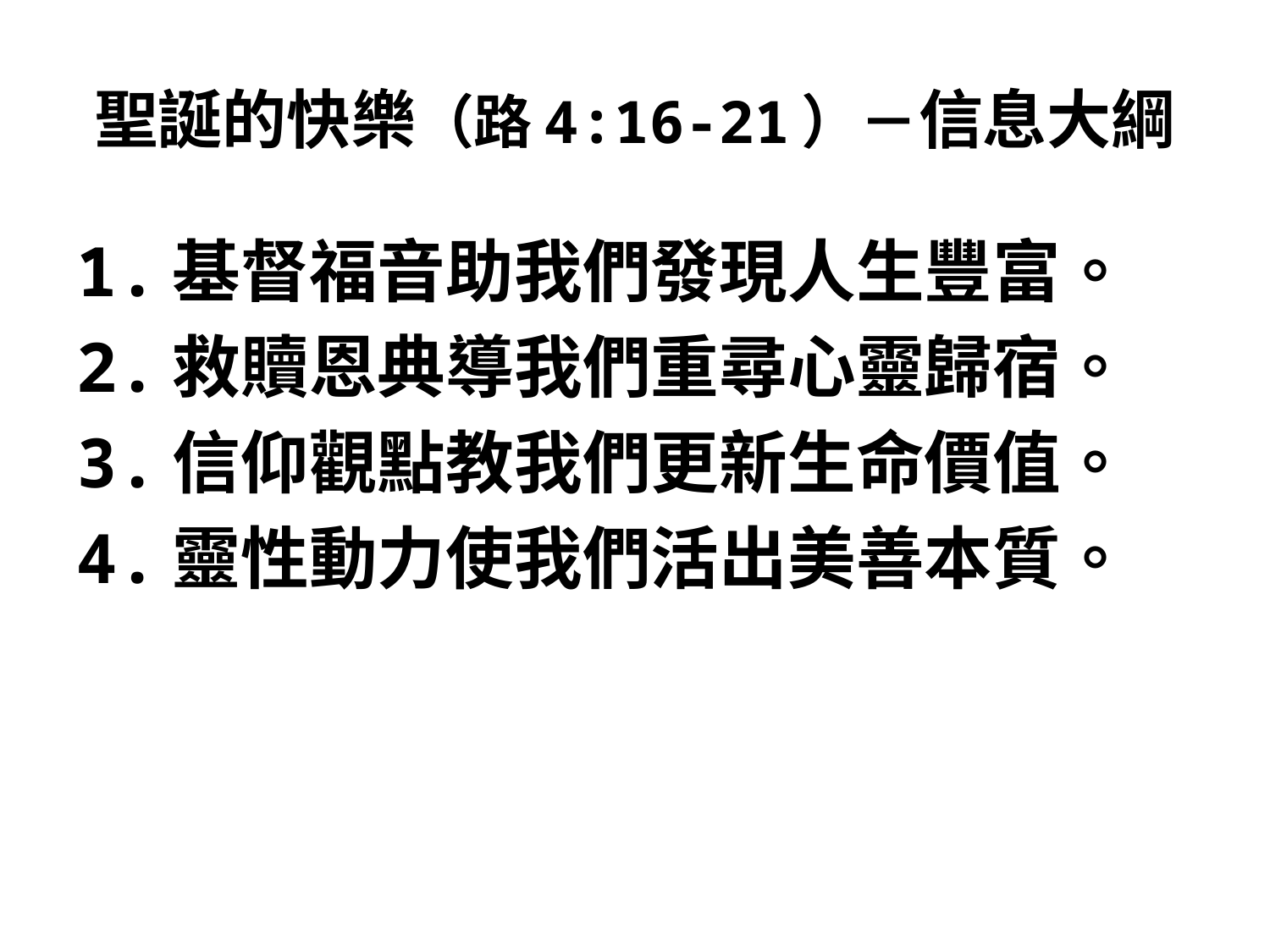

# 聖誕的快樂（路4:16-21）－信息大綱
1.基督福音助我們發現人生豐富。
2.救贖恩典導我們重尋心靈歸宿。
3.信仰觀點教我們更新生命價值。
4.靈性動力使我們活出美善本質。